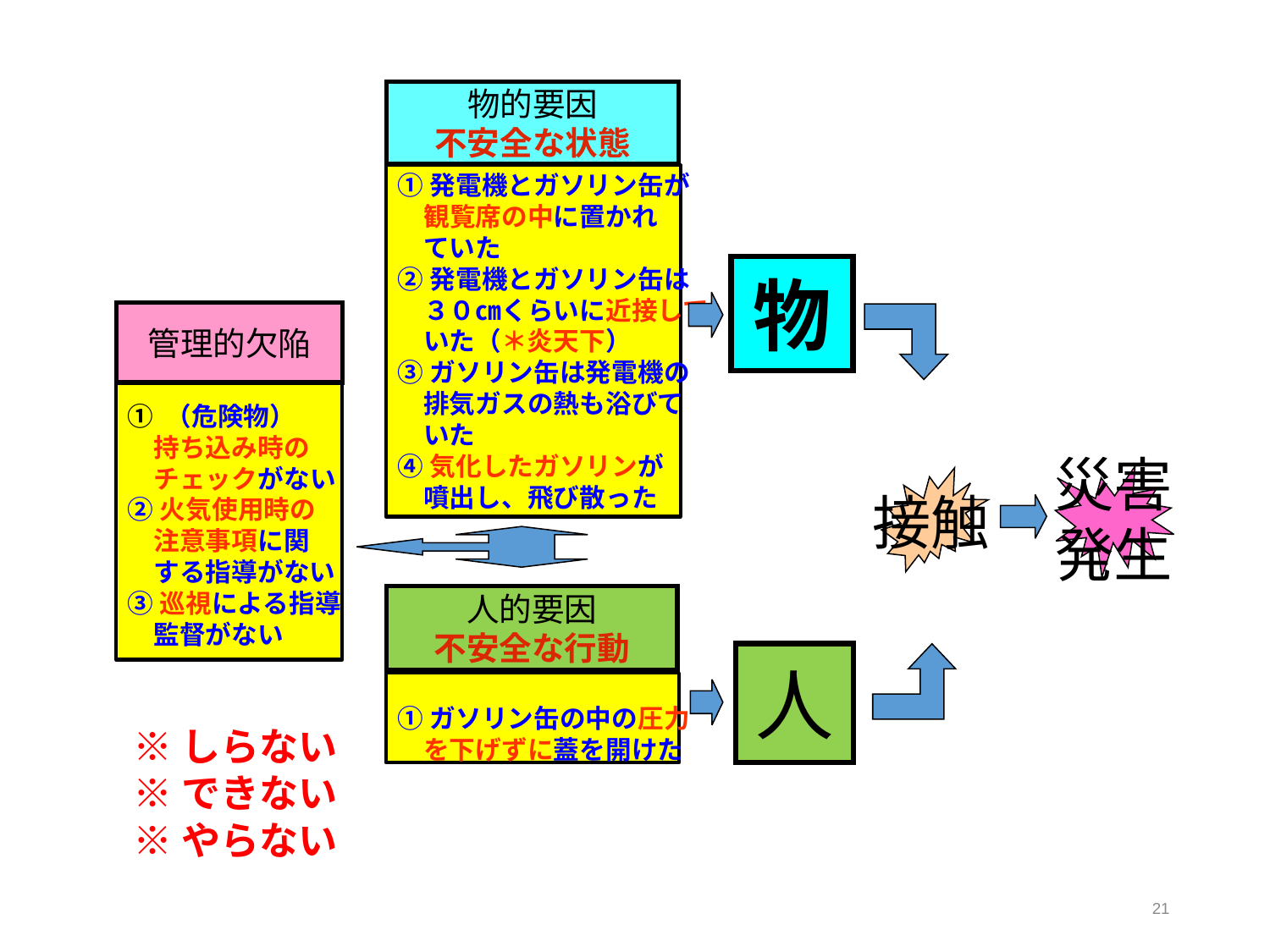

物的要因
不安全な状態
①発電機とガソリン缶が
　観覧席の中に置かれ
　ていた
②発電機とガソリン缶は
　３０㎝くらいに近接して
　いた（＊炎天下）
③ガソリン缶は発電機の
　排気ガスの熱も浴びて
　いた
④気化したガソリンが
　噴出し、飛び散った
物

管理的欠陥

① （危険物）
　持ち込み時の
　チェックがない
②火気使用時の
　注意事項に関
　する指導がない
③巡視による指導
　監督がない

災害
発生
接触

人的要因
不安全な行動
人

①ガソリン缶の中の圧力
　を下げずに蓋を開けた

※しらない
※できない
※やらない
21